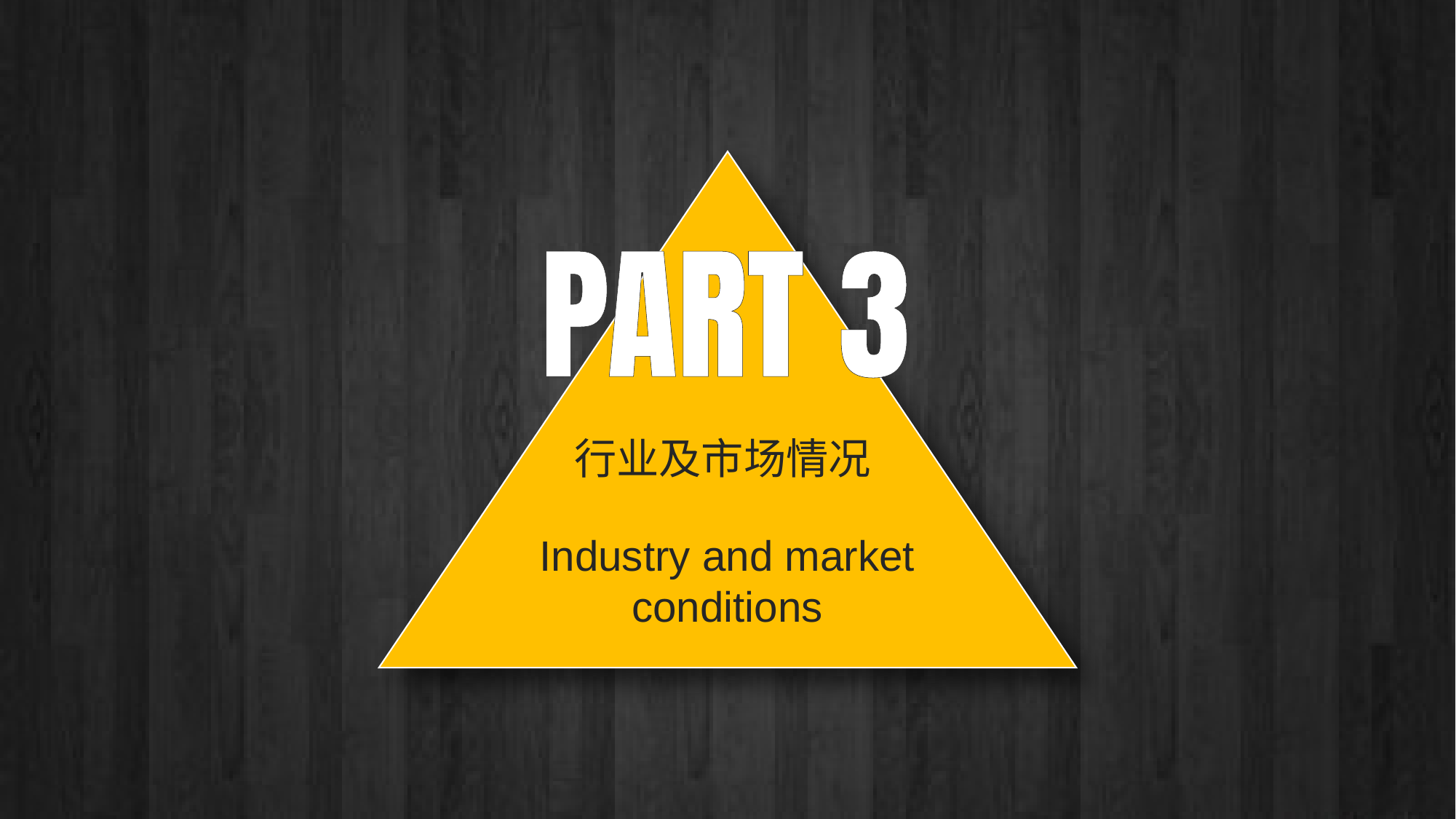

PART 3
行业及市场情况
Industry and market conditions